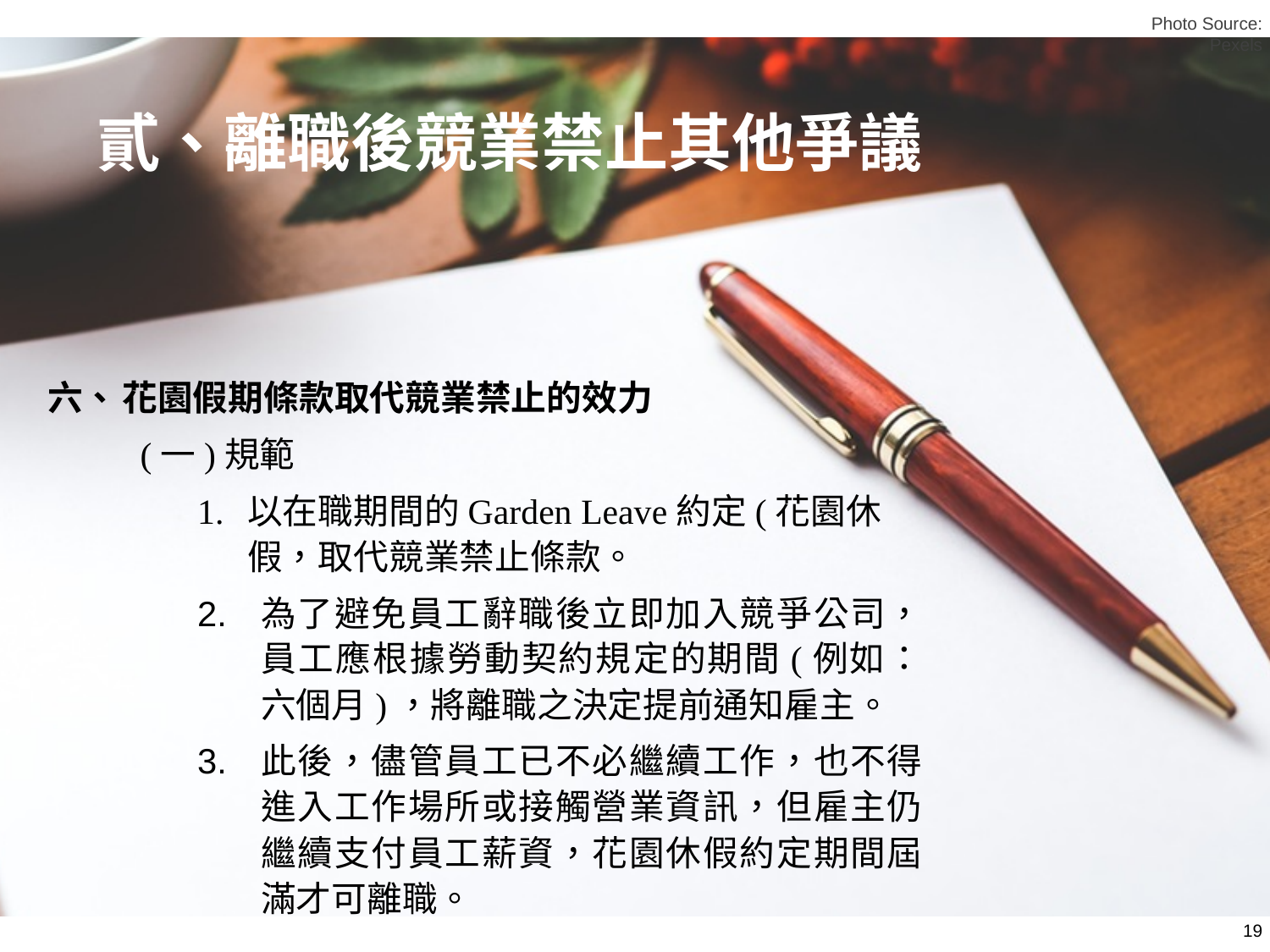

貳、離職後競業禁止其他爭議
六、	花園假期條款取代競業禁止的效力
  (一)規範
1.	以在職期間的Garden Leave約定(花園休假，取代競業禁止條款。
為了避免員工辭職後立即加入競爭公司，員工應根據勞動契約規定的期間(例如：六個月)，將離職之決定提前通知雇主。
此後，儘管員工已不必繼續工作，也不得進入工作場所或接觸營業資訊，但雇主仍繼續支付員工薪資，花園休假約定期間屆滿才可離職。

19